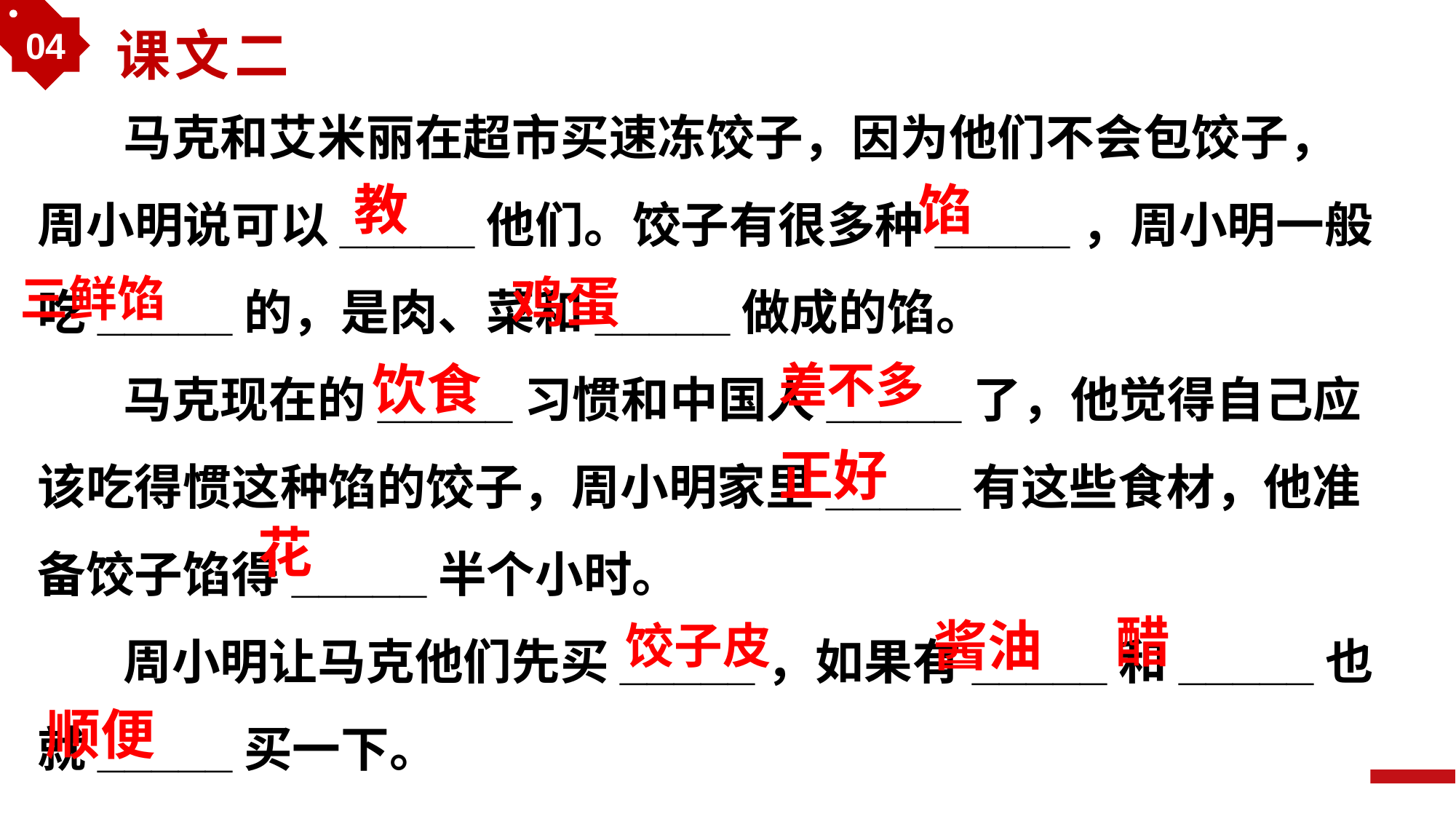

04
课文二
马克和艾米丽在超市买速冻饺子，因为他们不会包饺子，周小明说可以_____他们。饺子有很多种_____，周小明一般吃_____的，是肉、菜和_____做成的馅。
马克现在的_____习惯和中国人_____了，他觉得自己应该吃得惯这种馅的饺子，周小明家里_____有这些食材，他准备饺子馅得_____半个小时。
周小明让马克他们先买_____，如果有_____和_____也就_____买一下。
教
馅
三鲜馅
鸡蛋
饮食
差不多
正好
花
醋
酱油
饺子皮
顺便